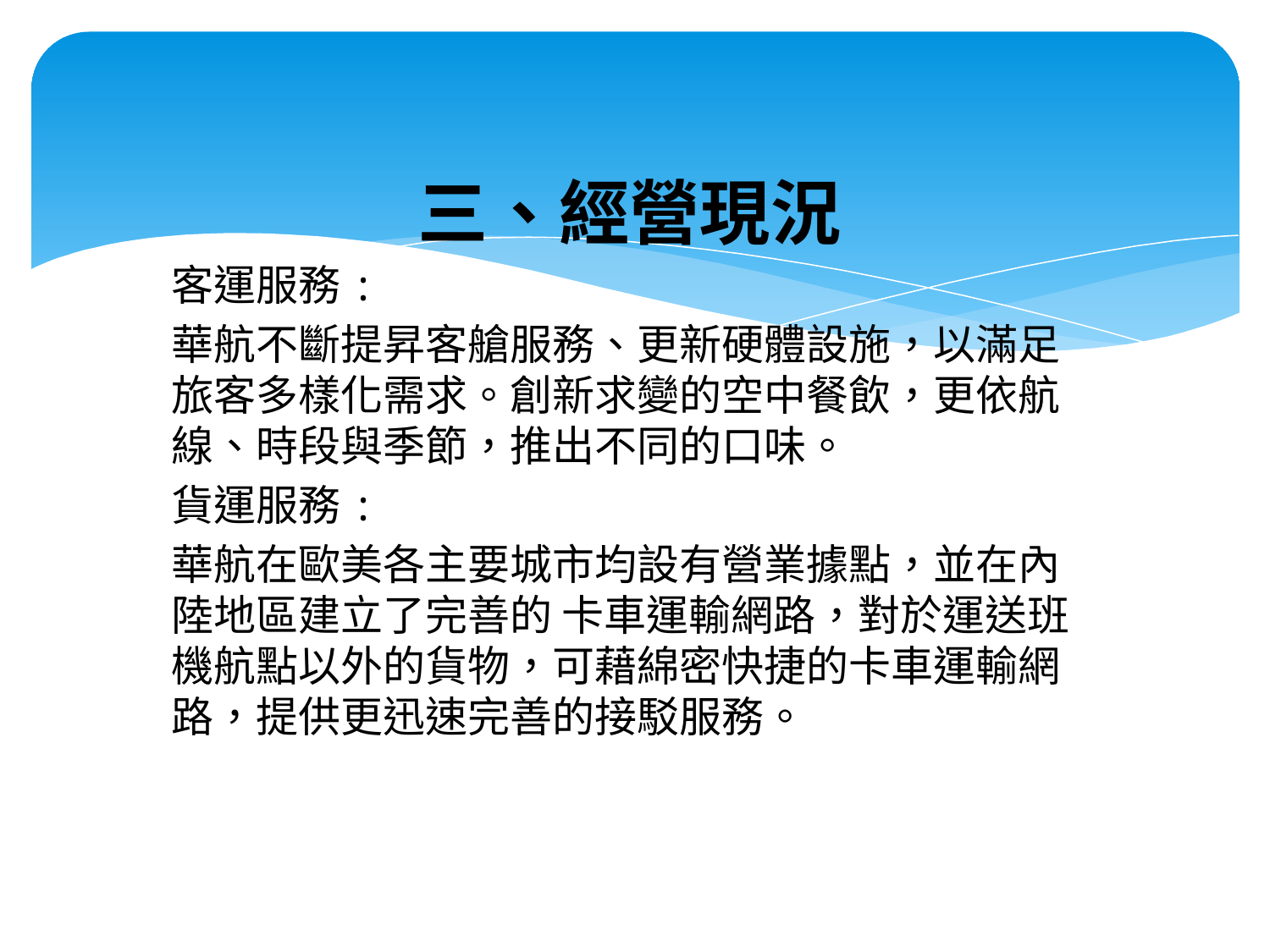

客運服務:
華航不斷提昇客艙服務、更新硬體設施，以滿足旅客多樣化需求。創新求變的空中餐飲，更依航線、時段與季節，推出不同的口味。
貨運服務:
華航在歐美各主要城市均設有營業據點，並在內陸地區建立了完善的 卡車運輸網路，對於運送班機航點以外的貨物，可藉綿密快捷的卡車運輸網路，提供更迅速完善的接駁服務。
# 三、經營現況